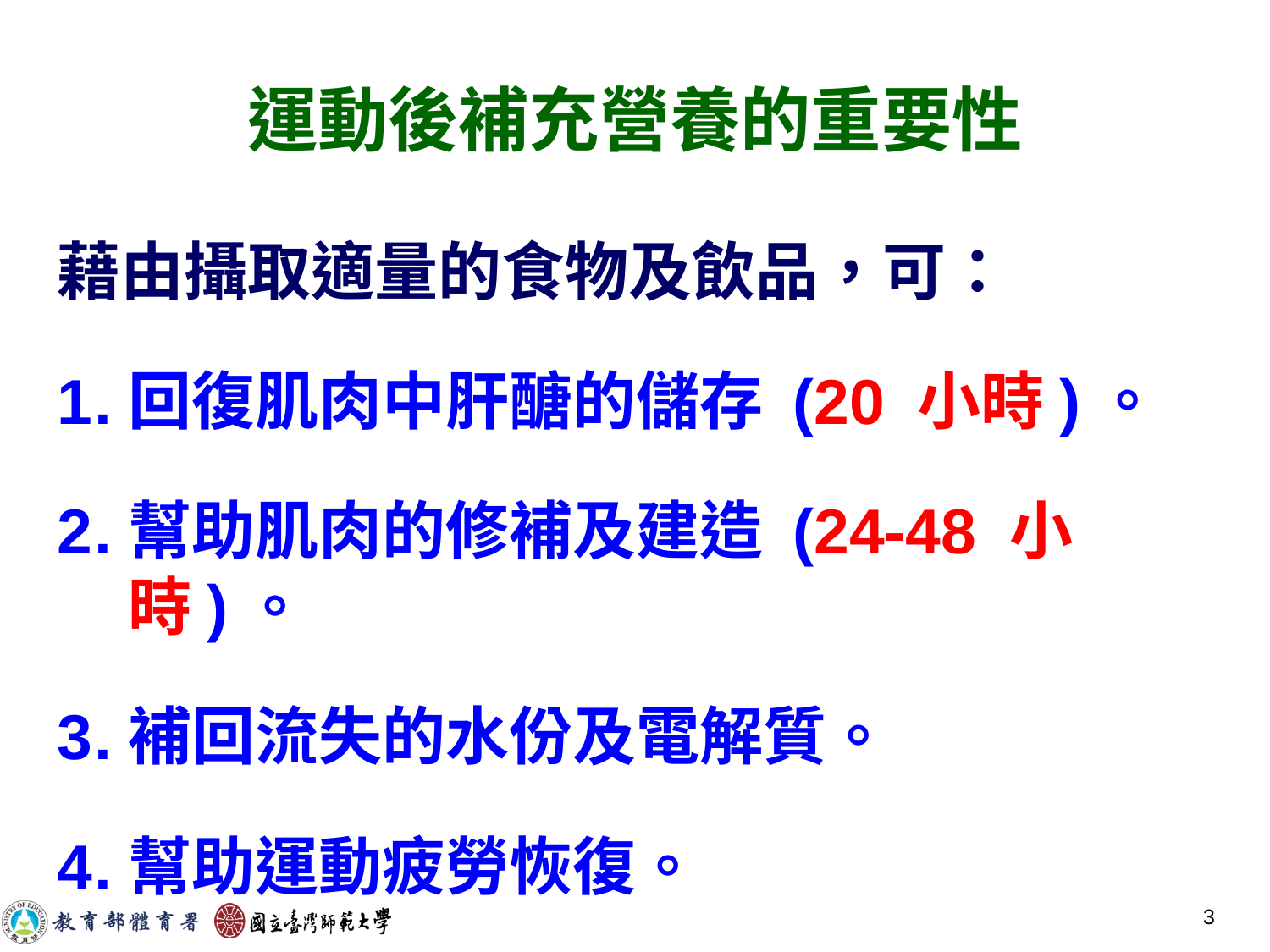

# 運動後補充營養的重要性
藉由攝取適量的食物及飲品，可：

回復肌肉中肝醣的儲存 (20 小時)。

幫助肌肉的修補及建造 (24-48 小時)。

補回流失的水份及電解質。

幫助運動疲勞恢復。

3